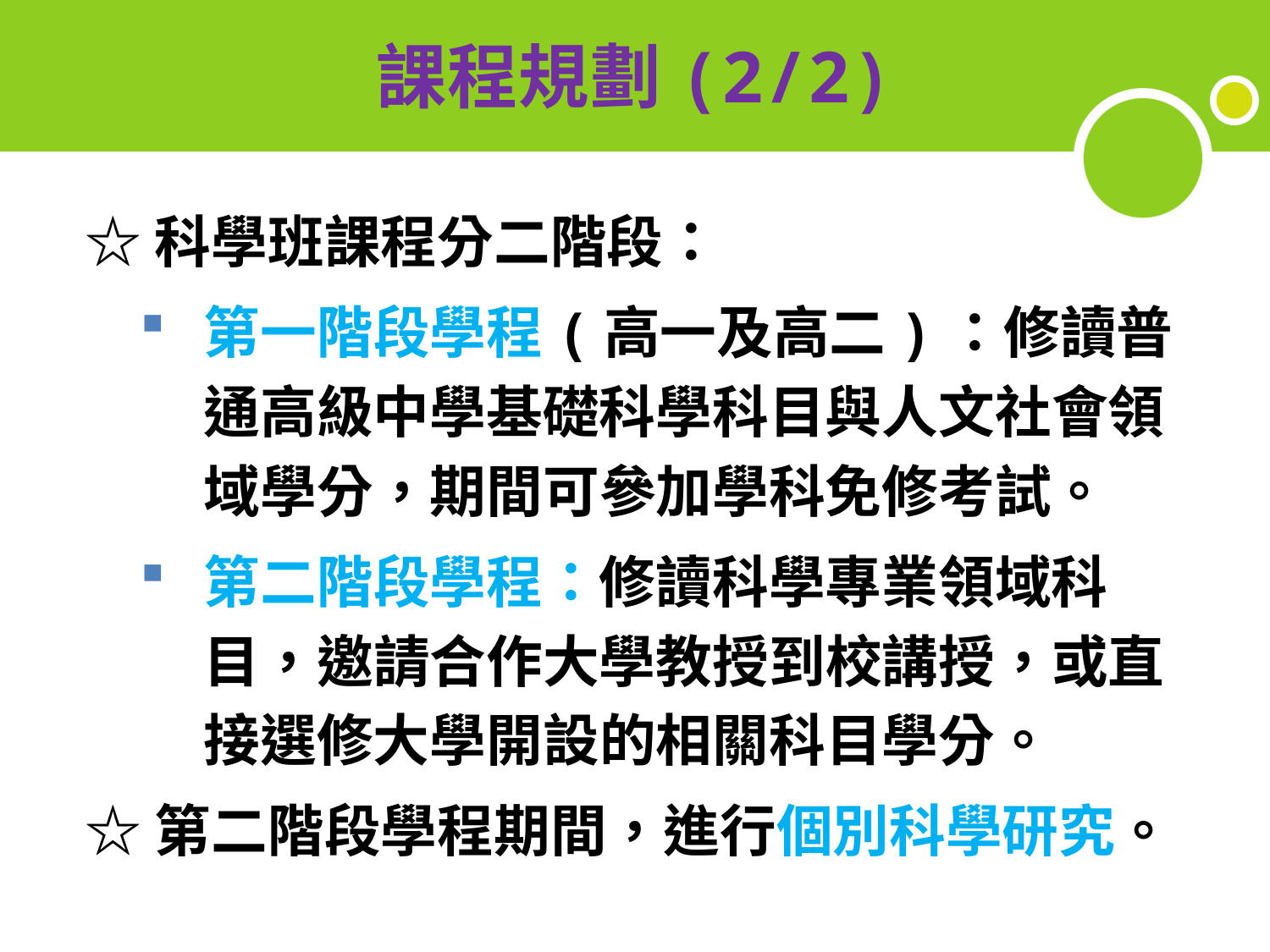

# 課程規劃(2/2)
☆科學班課程分二階段：
第一階段學程(高一及高二)：修讀普通高級中學基礎科學科目與人文社會領域學分，期間可參加學科免修考試。
第二階段學程：修讀科學專業領域科目，邀請合作大學教授到校講授，或直接選修大學開設的相關科目學分。
☆第二階段學程期間，進行個別科學研究。